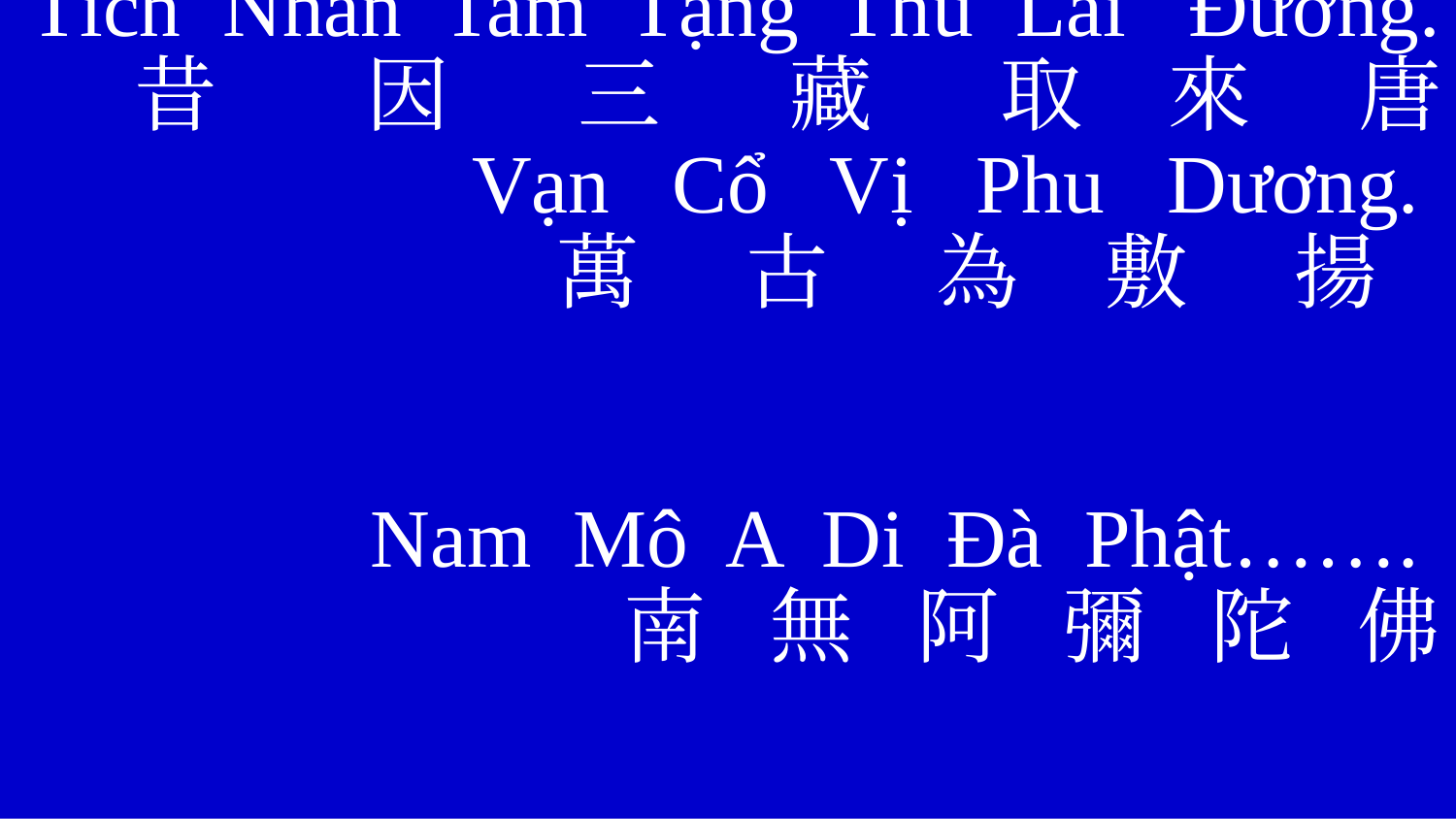

Tích  Nhân  Tam  Tạng  Thủ  Lai   Đường.
昔       因      三      藏      取    來     唐
Vạn   Cổ   Vị   Phu   Dương.
萬     古     為    敷     揚

Nam  Mô  A  Di  Đà  Phật…….
南   無   阿   彌   陀   佛